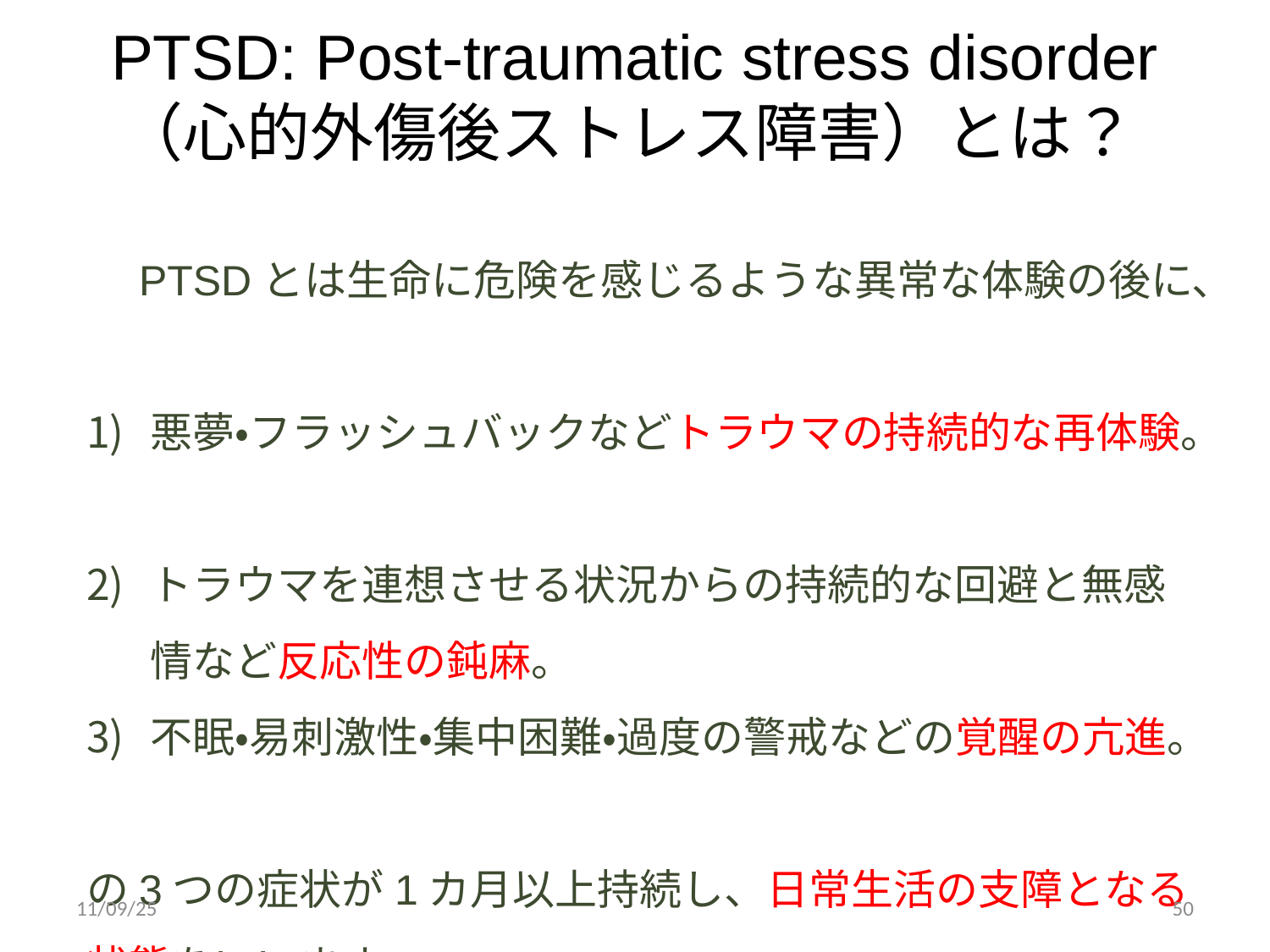

# PTSD: Post-traumatic stress disorder （心的外傷後ストレス障害）とは？
　PTSDとは生命に危険を感じるような異常な体験の後に、
悪夢・フラッシュバックなどトラウマの持続的な再体験。
トラウマを連想させる状況からの持続的な回避と無感情など反応性の鈍麻。
不眠・易刺激性・集中困難・過度の警戒などの覚醒の亢進。
の3つの症状が1カ月以上持続し、日常生活の支障となる状態をいいます。
11/09/25
50